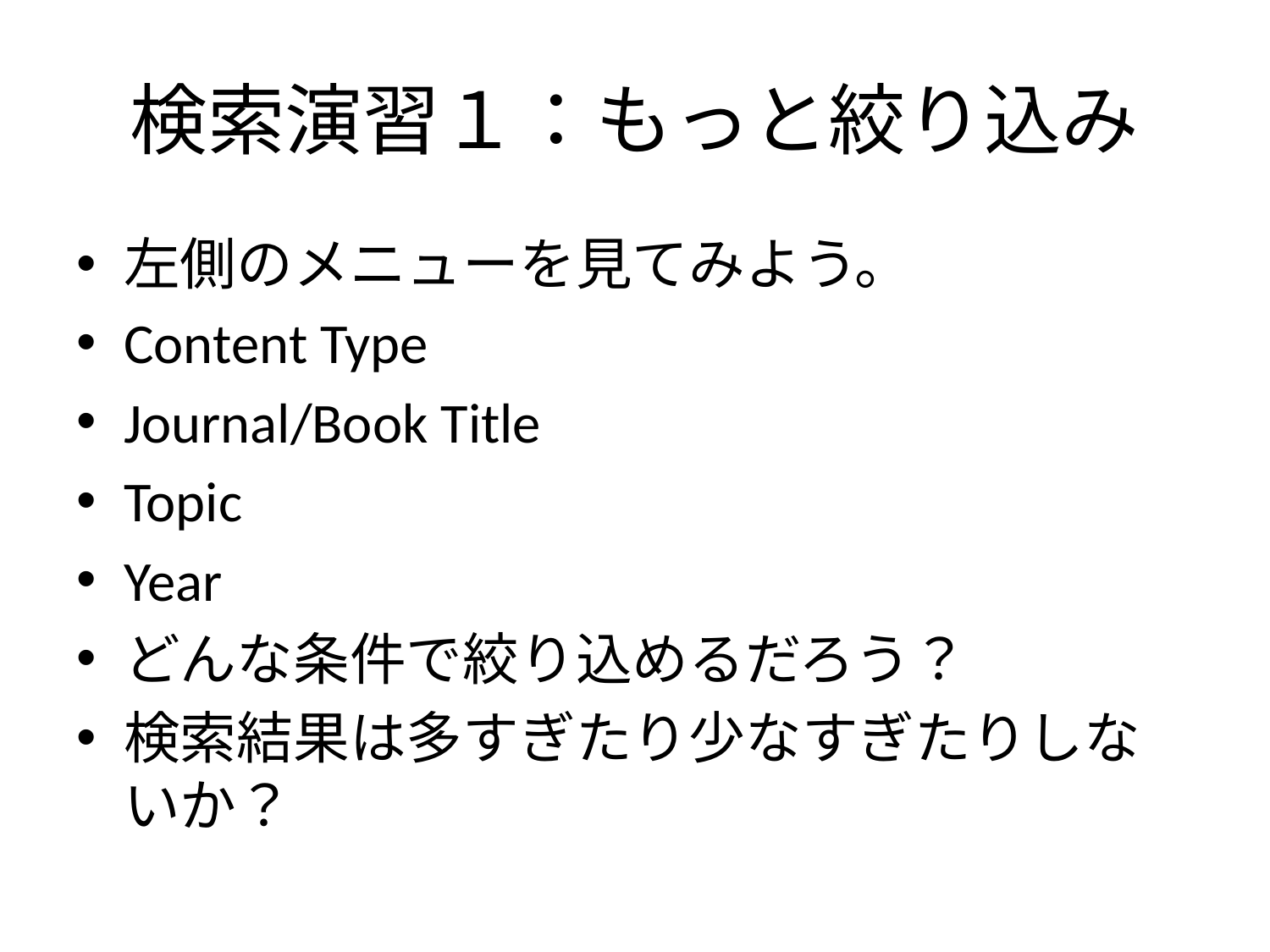

# 検索演習１：もっと絞り込み
左側のメニューを見てみよう。
Content Type
Journal/Book Title
Topic
Year
どんな条件で絞り込めるだろう？
検索結果は多すぎたり少なすぎたりしないか？